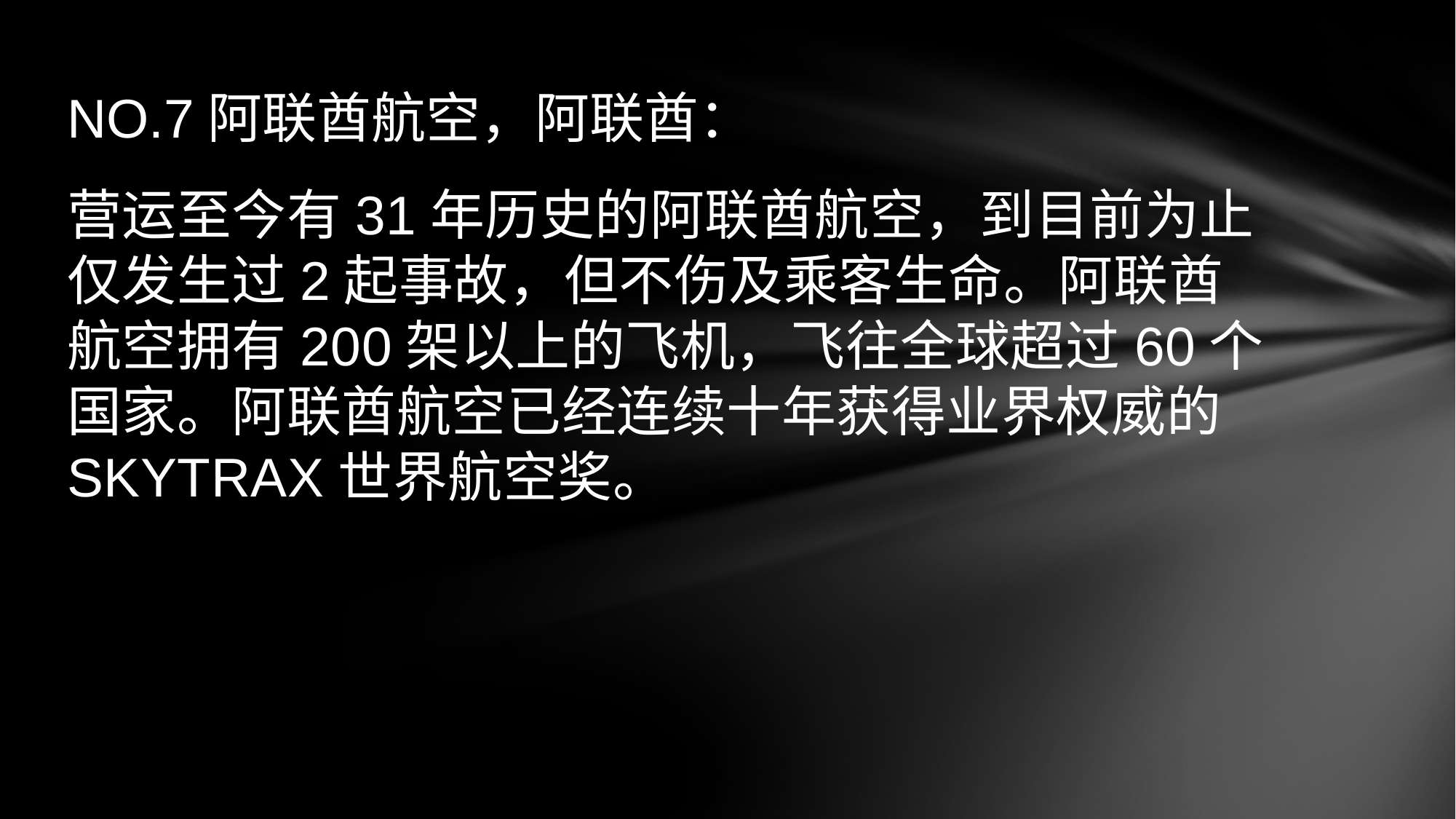

# NO.7阿联酋航空，阿联酋：
营运至今有31年历史的阿联酋航空，到目前为止仅发生过2起事故，但不伤及乘客生命。阿联酋航空拥有200架以上的飞机，飞往全球超过60个国家。阿联酋航空已经连续十年获得业界权威的SKYTRAX世界航空奖。